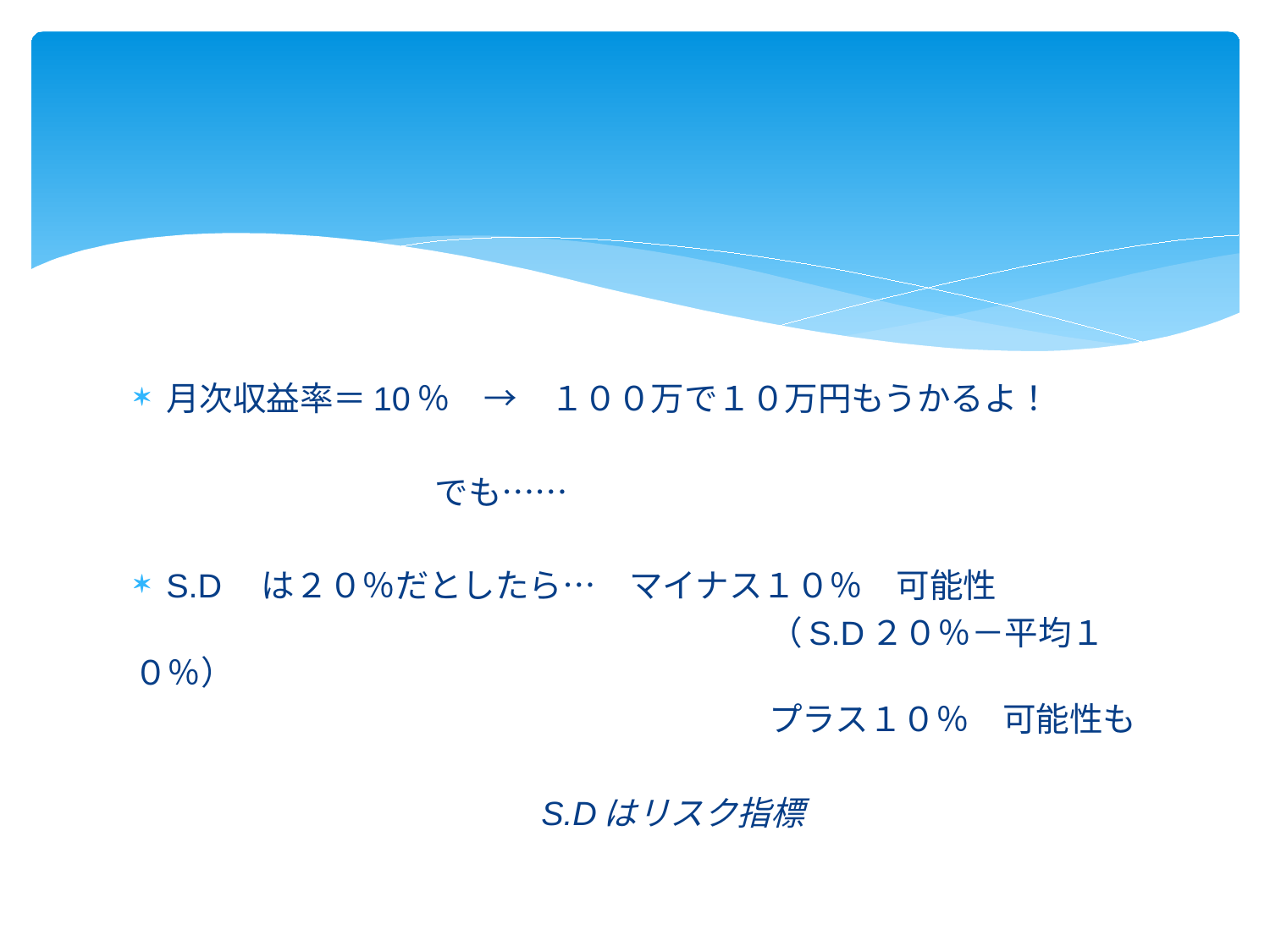

#
月次収益率＝10％　→　１００万で１０万円もうかるよ！

　　　　　　　　　でも……

S.D　は２０％だとしたら…　マイナス１０％　可能性
　　　　　　　　　　　　　　　　　　　（S.D２０％－平均１０％）
　　　　　　　　　　　　　　　　　　　プラス１０％　可能性も

　　　　　　　　　　　　S.Dはリスク指標